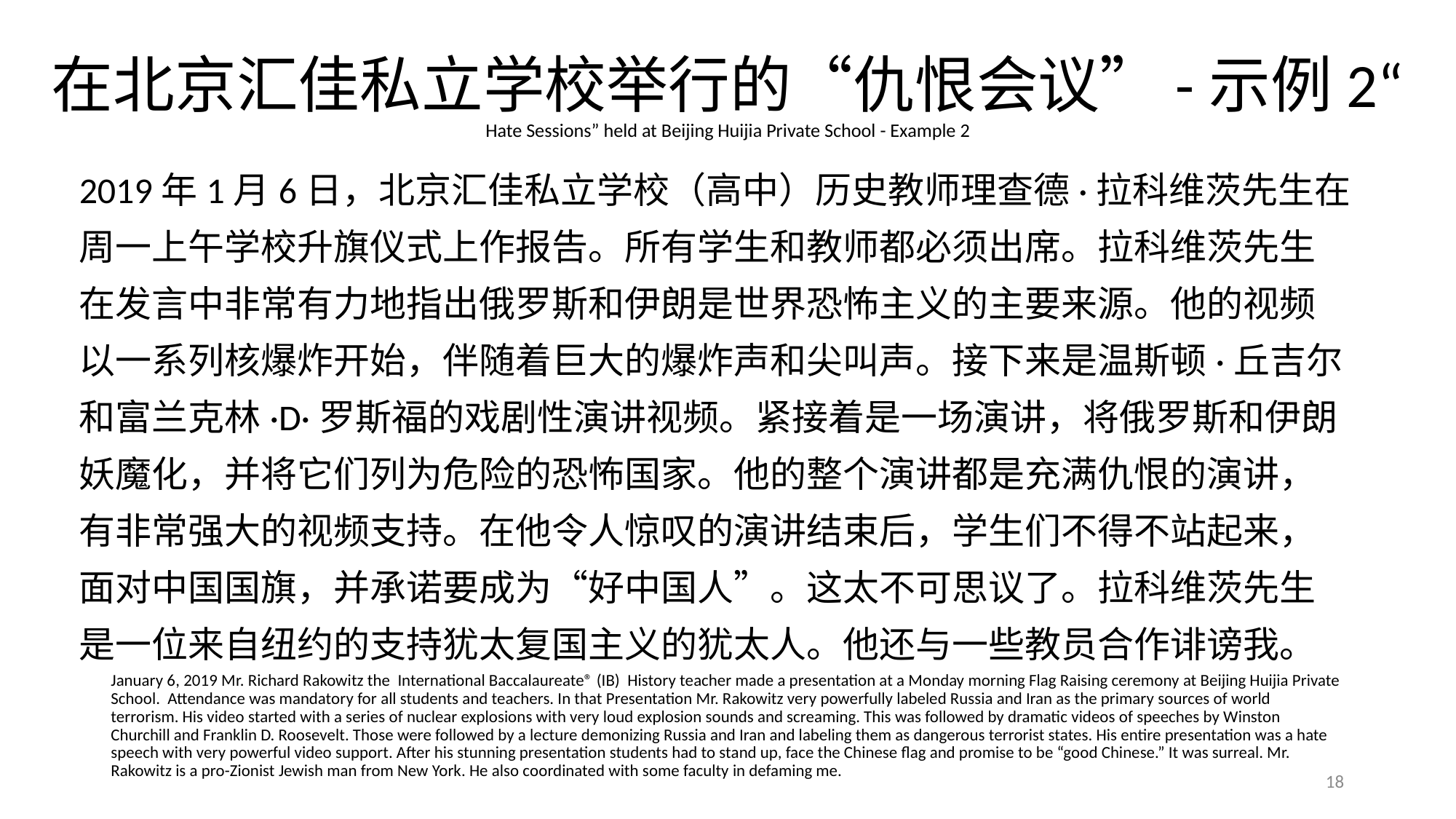

# 在北京汇佳私立学校举行的“仇恨会议”-示例2“ Hate Sessions” held at Beijing Huijia Private School - Example 2
2019年1月6日，北京汇佳私立学校（高中）历史教师理查德·拉科维茨先生在周一上午学校升旗仪式上作报告。所有学生和教师都必须出席。拉科维茨先生在发言中非常有力地指出俄罗斯和伊朗是世界恐怖主义的主要来源。他的视频以一系列核爆炸开始，伴随着巨大的爆炸声和尖叫声。接下来是温斯顿·丘吉尔和富兰克林·D·罗斯福的戏剧性演讲视频。紧接着是一场演讲，将俄罗斯和伊朗妖魔化，并将它们列为危险的恐怖国家。他的整个演讲都是充满仇恨的演讲，有非常强大的视频支持。在他令人惊叹的演讲结束后，学生们不得不站起来，面对中国国旗，并承诺要成为“好中国人”。这太不可思议了。拉科维茨先生是一位来自纽约的支持犹太复国主义的犹太人。他还与一些教员合作诽谤我。
January 6, 2019 Mr. Richard Rakowitz the  International Baccalaureate® (IB)  History teacher made a presentation at a Monday morning Flag Raising ceremony at Beijing Huijia Private School.  Attendance was mandatory for all students and teachers. In that Presentation Mr. Rakowitz very powerfully labeled Russia and Iran as the primary sources of world terrorism. His video started with a series of nuclear explosions with very loud explosion sounds and screaming. This was followed by dramatic videos of speeches by Winston Churchill and Franklin D. Roosevelt. Those were followed by a lecture demonizing Russia and Iran and labeling them as dangerous terrorist states. His entire presentation was a hate speech with very powerful video support. After his stunning presentation students had to stand up, face the Chinese flag and promise to be “good Chinese.” It was surreal. Mr. Rakowitz is a pro-Zionist Jewish man from New York. He also coordinated with some faculty in defaming me.

18